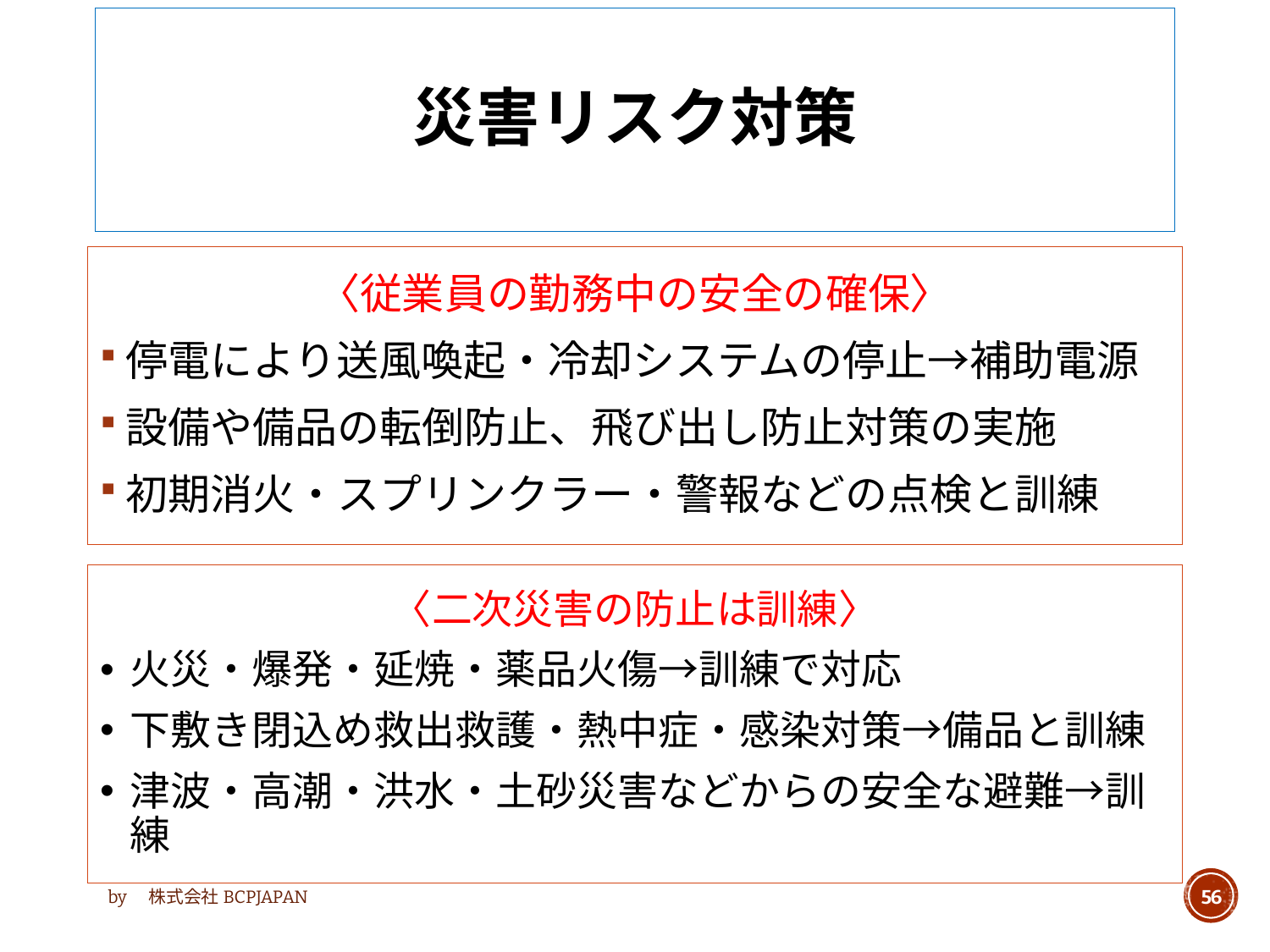

# 災害リスク対策
〈従業員の勤務中の安全の確保〉
停電により送風喚起・冷却システムの停止→補助電源
設備や備品の転倒防止、飛び出し防止対策の実施
初期消火・スプリンクラー・警報などの点検と訓練
〈二次災害の防止は訓練〉
火災・爆発・延焼・薬品火傷→訓練で対応
下敷き閉込め救出救護・熱中症・感染対策→備品と訓練
津波・高潮・洪水・土砂災害などからの安全な避難→訓練
by　株式会社BCPJAPAN
56